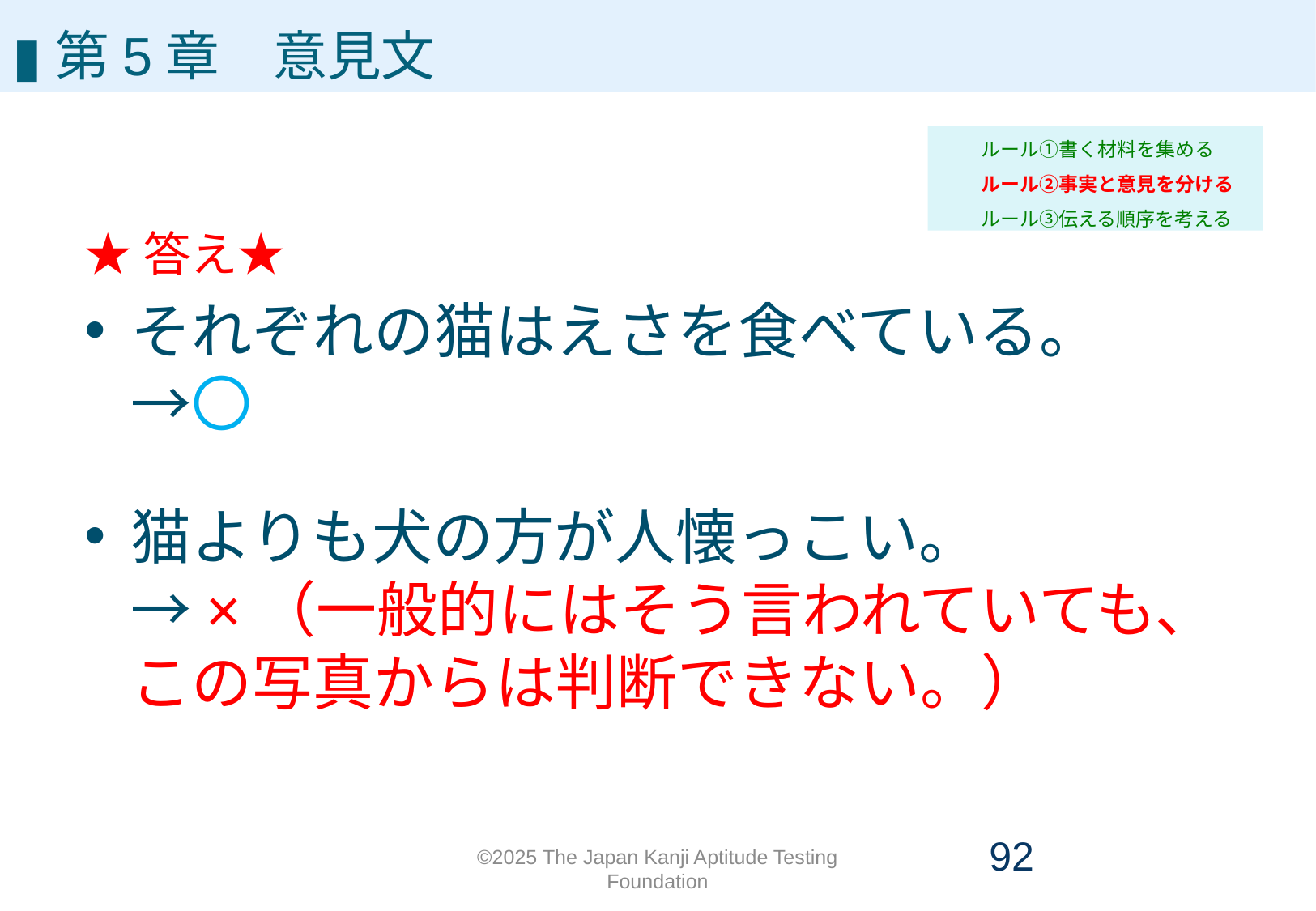

▮第5章　意見文
ルール①書く材料を集める
ルール②事実と意見を分ける
ルール③伝える順序を考える

★答え★
それぞれの猫はえさを食べている。
→〇

猫よりも犬の方が人懐っこい。
→×（一般的にはそう言われていても、この写真からは判断できない。）

©2025 The Japan Kanji Aptitude Testing Foundation
92